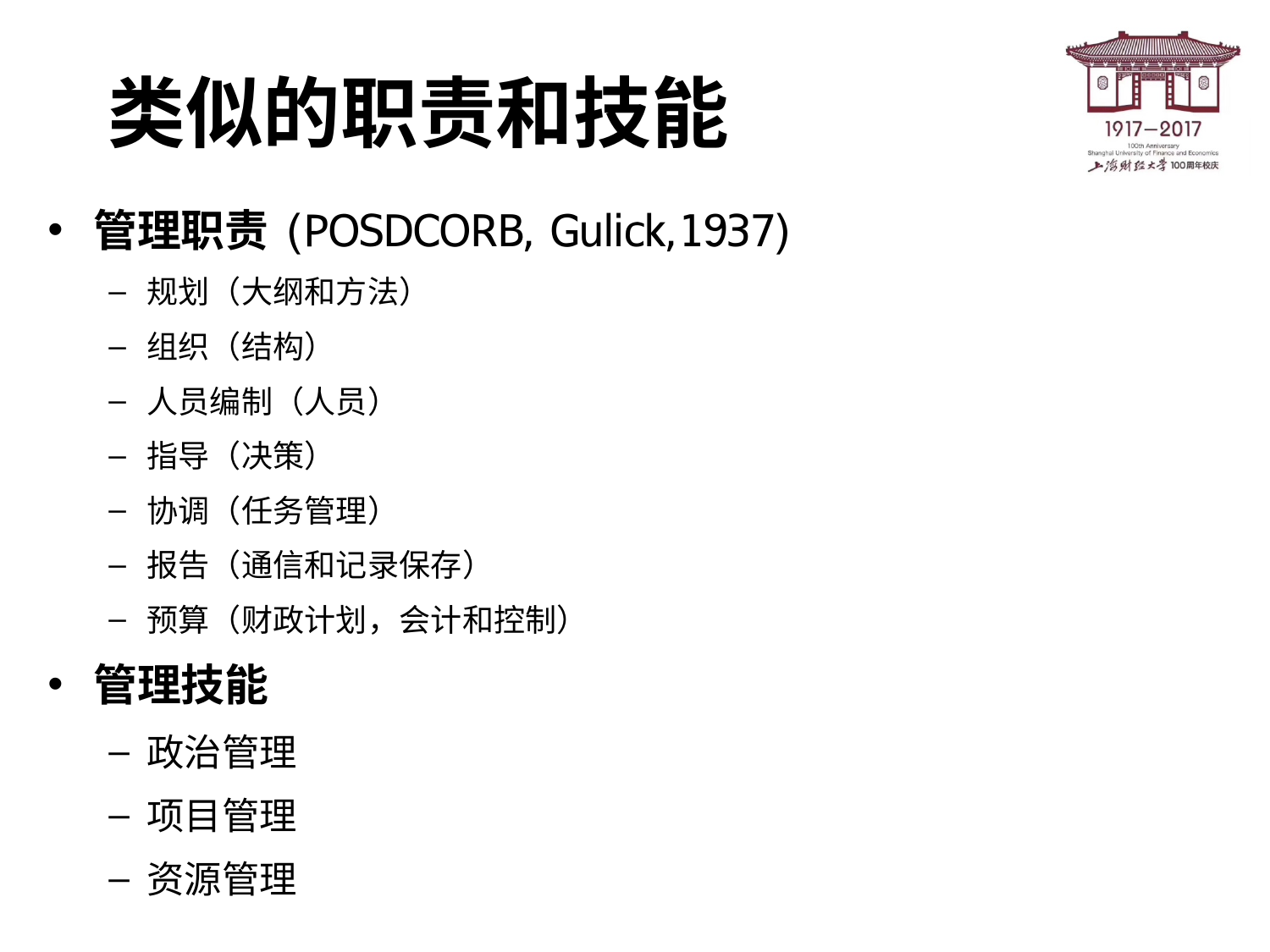

# 类似的职责和技能
管理职责 (POSDCORB, Gulick,1937)
规划（大纲和方法）
组织（结构）
人员编制（人员）
指导（决策）
协调（任务管理）
报告（通信和记录保存）
预算（财政计划，会计和控制）
管理技能
政治管理
项目管理
资源管理